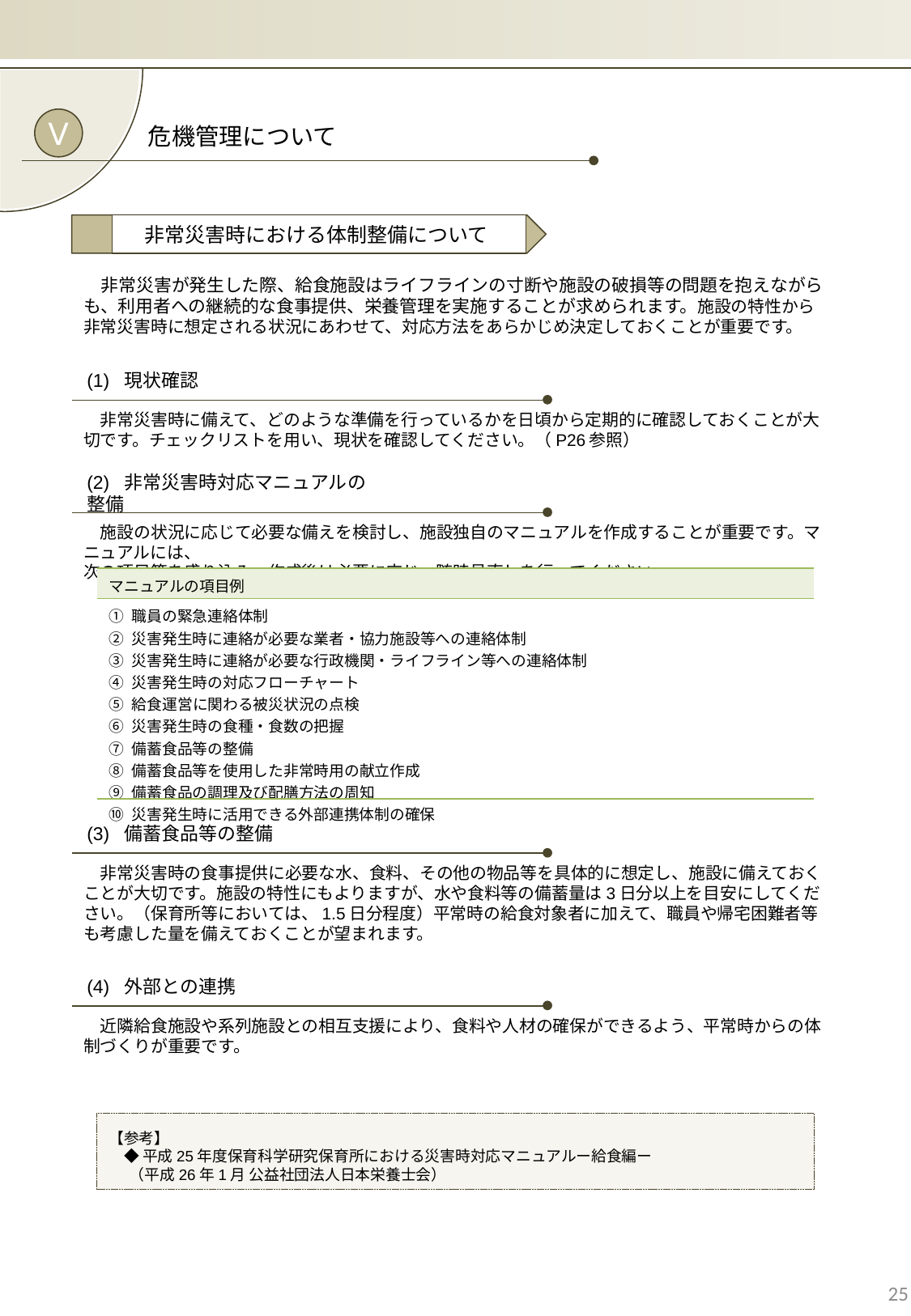

Ⅴ
危機管理について

　非常災害時における体制整備について
　非常災害が発生した際、給食施設はライフラインの寸断や施設の破損等の問題を抱えながらも、利用者への継続的な食事提供、栄養管理を実施することが求められます。施設の特性から非常災害時に想定される状況にあわせて、対応方法をあらかじめ決定しておくことが重要です。
(1)  現状確認

　非常災害時に備えて、どのような準備を行っているかを日頃から定期的に確認しておくことが大切です。チェックリストを用い、現状を確認してください。（P26参照）
(2)  非常災害時対応マニュアルの整備

　施設の状況に応じて必要な備えを検討し、施設独自のマニュアルを作成することが重要です。マニュアルには、
次の項目等を盛り込み、作成後は必要に応じ、随時見直しを行ってください。
| マニュアルの項目例 |
| --- |
| ① 職員の緊急連絡体制 ② 災害発生時に連絡が必要な業者・協力施設等への連絡体制 ③ 災害発生時に連絡が必要な行政機関・ライフライン等への連絡体制 ④ 災害発生時の対応フローチャート ⑤ 給食運営に関わる被災状況の点検 ⑥ 災害発生時の食種・食数の把握 ⑦ 備蓄食品等の整備 ⑧ 備蓄食品等を使用した非常時用の献立作成 ⑨ 備蓄食品の調理及び配膳方法の周知 ⑩ 災害発生時に活用できる外部連携体制の確保 |
(3)  備蓄食品等の整備

　非常災害時の食事提供に必要な水、食料、その他の物品等を具体的に想定し、施設に備えておくことが大切です。施設の特性にもよりますが、水や食料等の備蓄量は3日分以上を目安にしてください。（保育所等においては、1.5日分程度）平常時の給食対象者に加えて、職員や帰宅困難者等も考慮した量を備えておくことが望まれます。
(4)  外部との連携

　近隣給食施設や系列施設との相互支援により、食料や人材の確保ができるよう、平常時からの体制づくりが重要です。
【参考】
　◆ 平成25年度保育科学研究保育所における災害時対応マニュアルー給食編ー
     （平成26年1月 公益社団法人日本栄養士会）
25